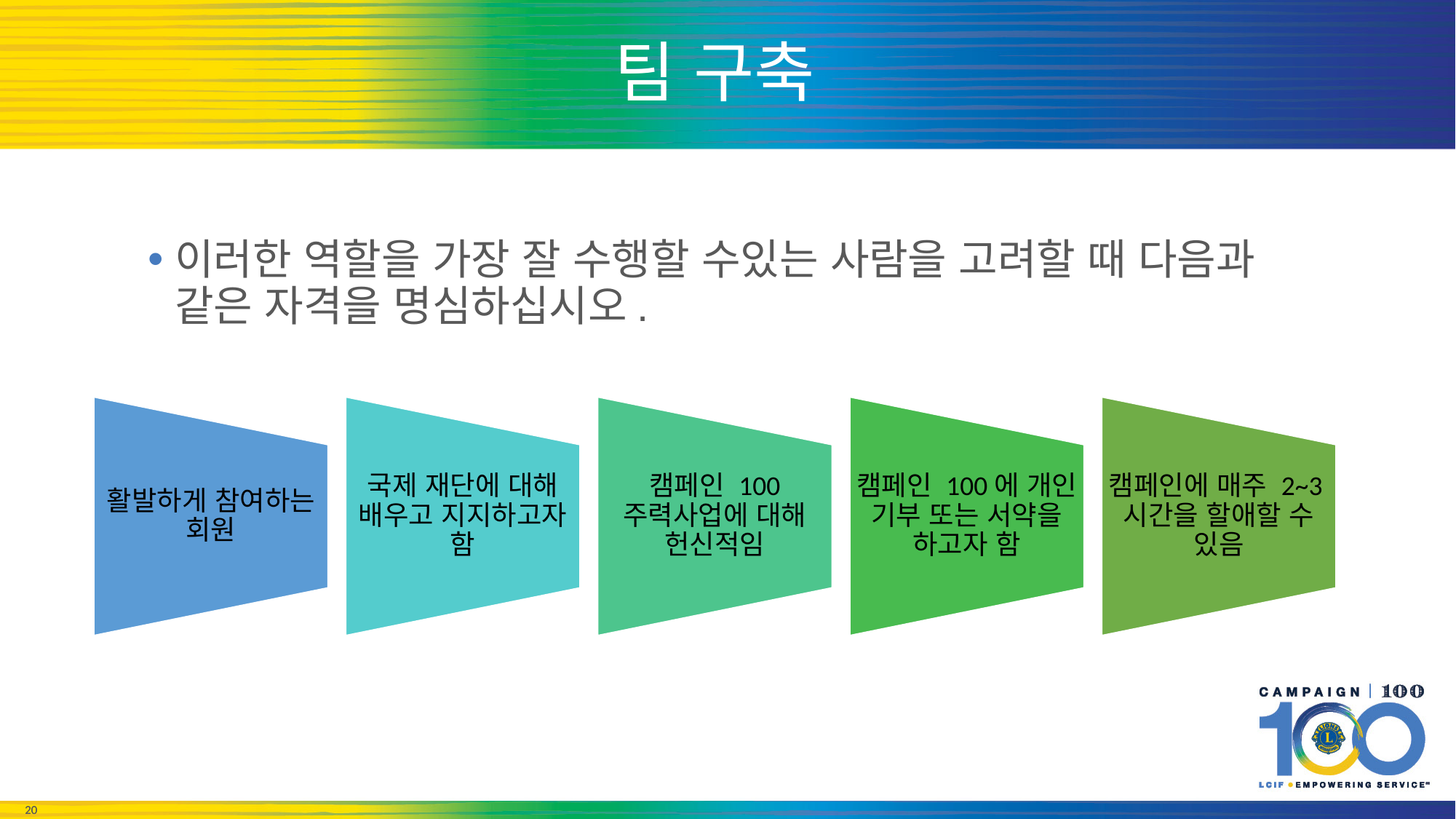

# 팀 구축
이러한 역할을 가장 잘 수행할 수있는 사람을 고려할 때 다음과 같은 자격을 명심하십시오.
활발하게 참여하는 회원
국제 재단에 대해 배우고 지지하고자 함
캠페인 100 주력사업에 대해 헌신적임
캠페인 100에 개인 기부 또는 서약을 하고자 함
캠페인에 매주 2~3시간을 할애할 수 있음